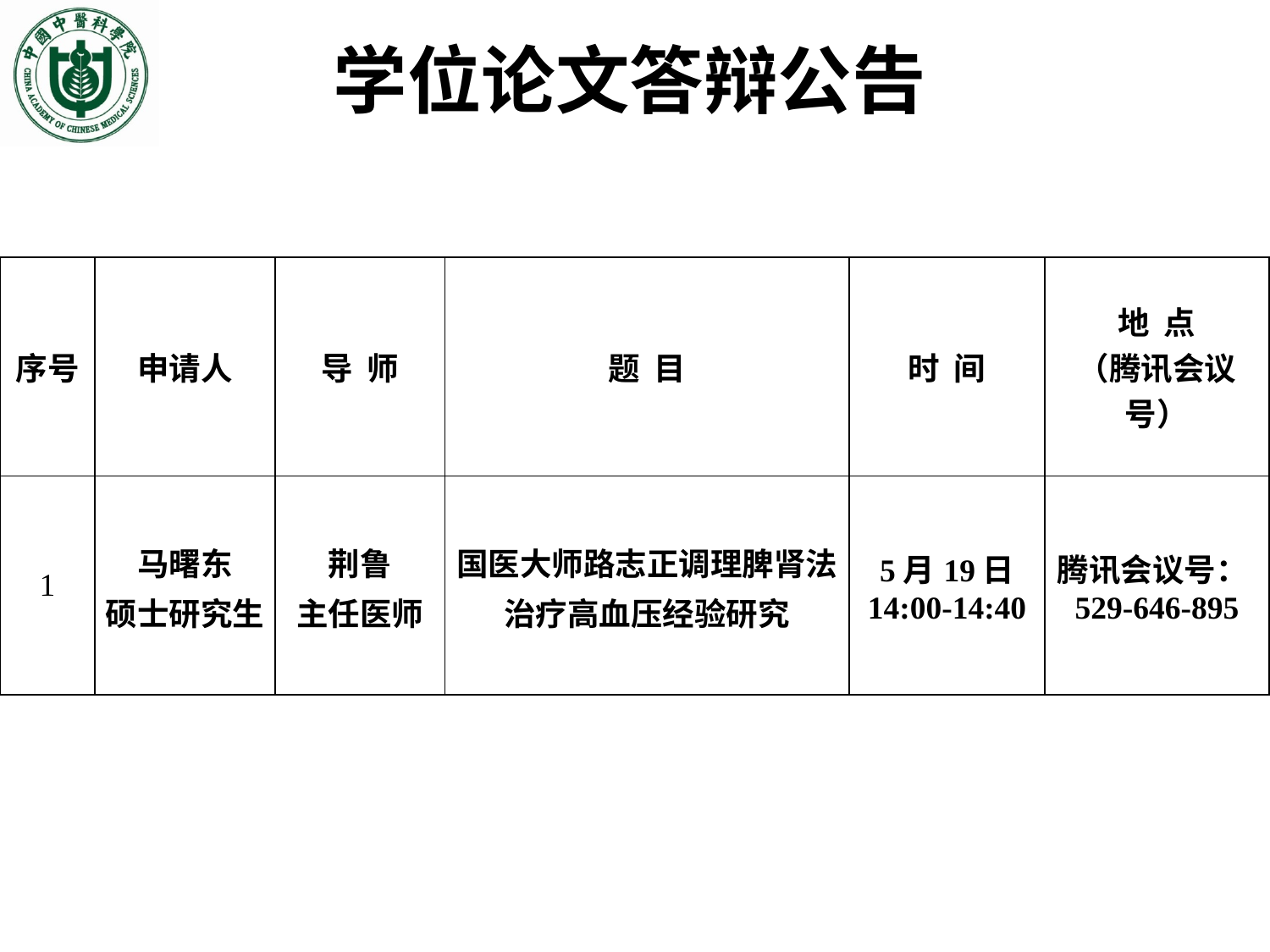

学位论文答辩公告

| 序号 | 申请人 | 导 师 | 题 目 | 时 间 | 地 点 （腾讯会议号） |
| --- | --- | --- | --- | --- | --- |
| 1 | 马曙东 硕士研究生 | 荆鲁 主任医师 | 国医大师路志正调理脾肾法治疗高血压经验研究 | 5月19日 14:00-14:40 | 腾讯会议号：529-646-895 |